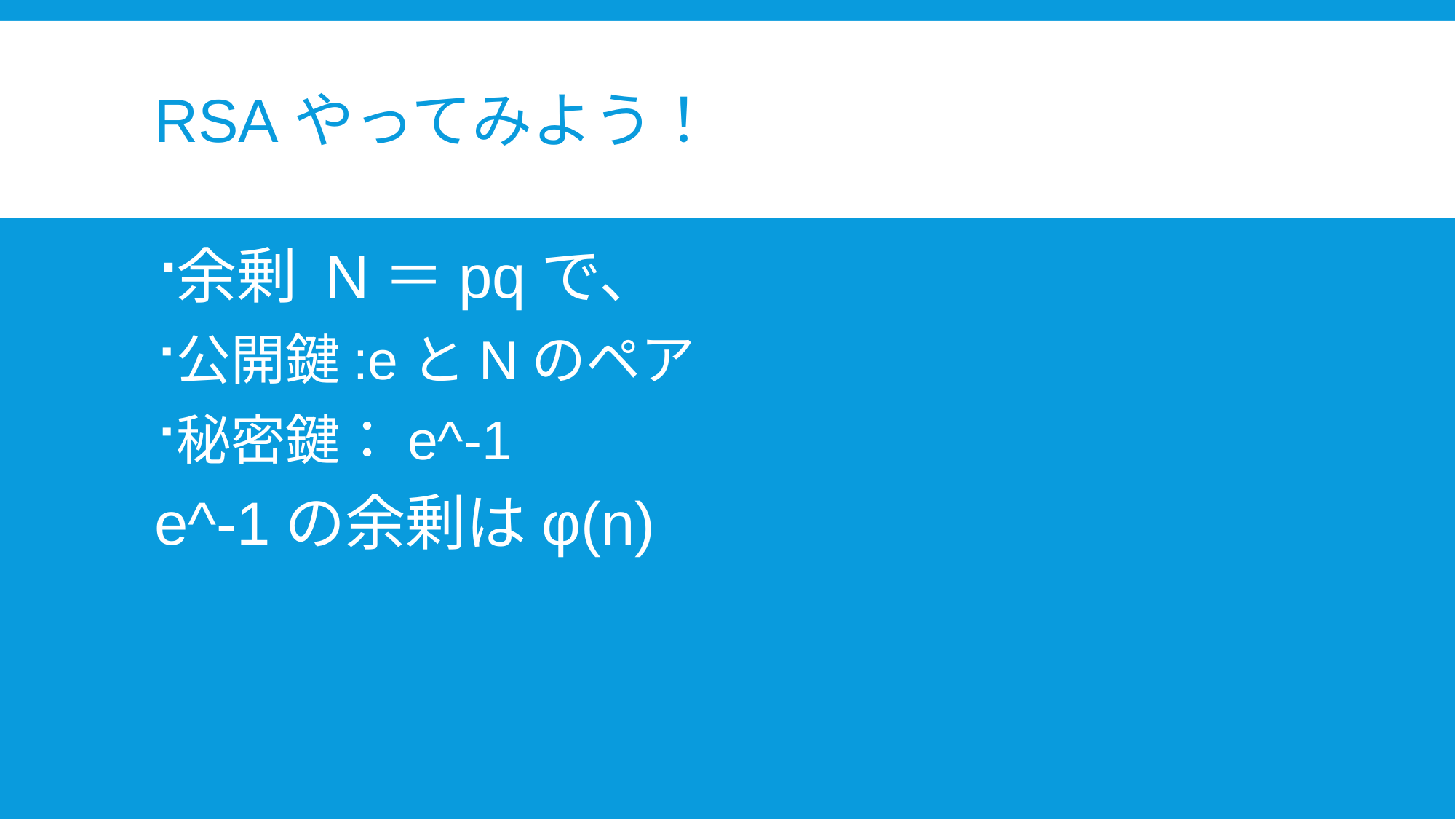

# RSAやってみよう！
余剰 N＝pqで、
公開鍵:eとNのペア
秘密鍵：e^-1
e^-1の余剰はφ(n)